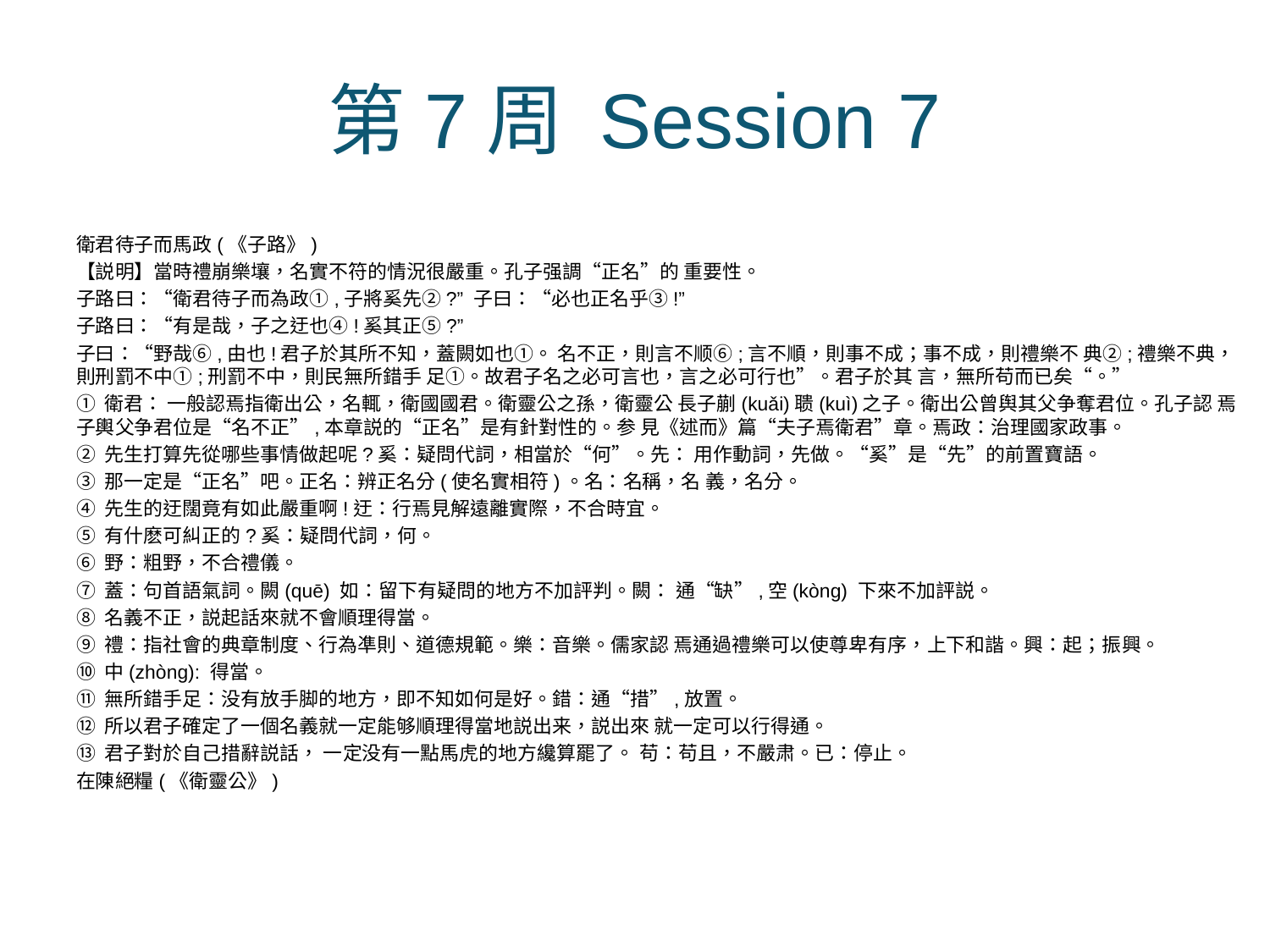

# 第7周 Session 7
衛君待子而馬政(《子路》)
【説明】當時禮崩樂壤，名實不符的情況很嚴重。孔子强調“正名”的 重要性。
子路曰：“衛君待子而為政①,子將奚先②?” 子曰：“必也正名乎③!”
子路曰：“有是哉，子之迂也④!奚其正⑤?”
子曰：“野哉⑥,由也!君子於其所不知，蓋闕如也①。 名不正，則言不顺⑥;言不順，則事不成；事不成，則禮樂不 典②;禮樂不典，則刑罰不中①;刑罰不中，則民無所錯手 足①。故君子名之必可言也，言之必可行也”。君子於其 言，無所苟而已矣“。”
① 衛君： 一般認焉指衛出公，名輒，衛國國君。衛靈公之孫，衛靈公 長子蒯(kuǎi)聩(kuì)之子。衛出公曾舆其父争奪君位。孔子認 焉子輿父争君位是“名不正”,本章説的“正名”是有針對性的。参 見《述而》篇“夫子焉衛君”章。焉政：治理國家政事。
② 先生打算先從哪些事情做起呢?奚：疑問代詞，相當於“何”。先： 用作動詞，先做。“奚”是“先”的前置寶語。
③ 那一定是“正名”吧。正名：辨正名分(使名實相符)。名：名稱，名 義，名分。
④ 先生的迂闊竟有如此嚴重啊!迂：行焉見解遠離實際，不合時宜。
⑤ 有什麽可糾正的?奚：疑問代詞，何。
⑥ 野：粗野，不合禮儀。
⑦ 蓋：句首語氣詞。闕(quē) 如：留下有疑問的地方不加評判。闕： 通“缺”,空(kòng) 下來不加評説。
⑧ 名義不正，説起話來就不會順理得當。
⑨ 禮：指社會的典章制度、行為凖則、道德規範。樂：音樂。儒家認 焉通過禮樂可以使尊卑有序，上下和諧。興：起；振興。
⑩ 中(zhòng): 得當。
⑪ 無所錯手足：没有放手脚的地方，即不知如何是好。錯：通“措”,放置。
⑫ 所以君子確定了一個名義就一定能够順理得當地説出来，説出來 就一定可以行得通。
⑬ 君子對於自己措辭説話， 一定没有一點馬虎的地方纔算罷了。 苟：苟且，不嚴肃。已：停止。
在陳絕糧(《衛靈公》)